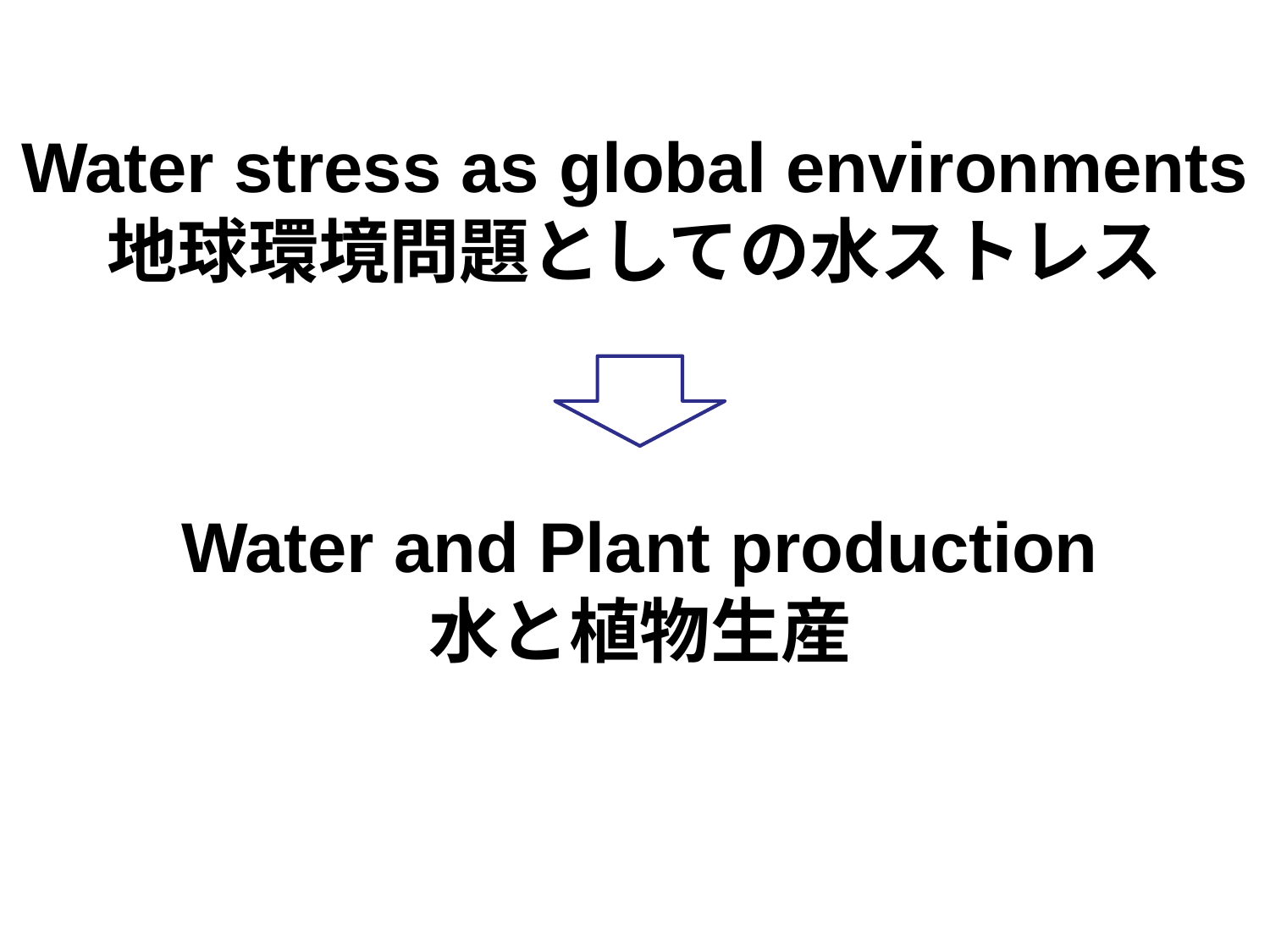

Water stress as global environments
地球環境問題としての水ストレス

Water and Plant production
水と植物生産